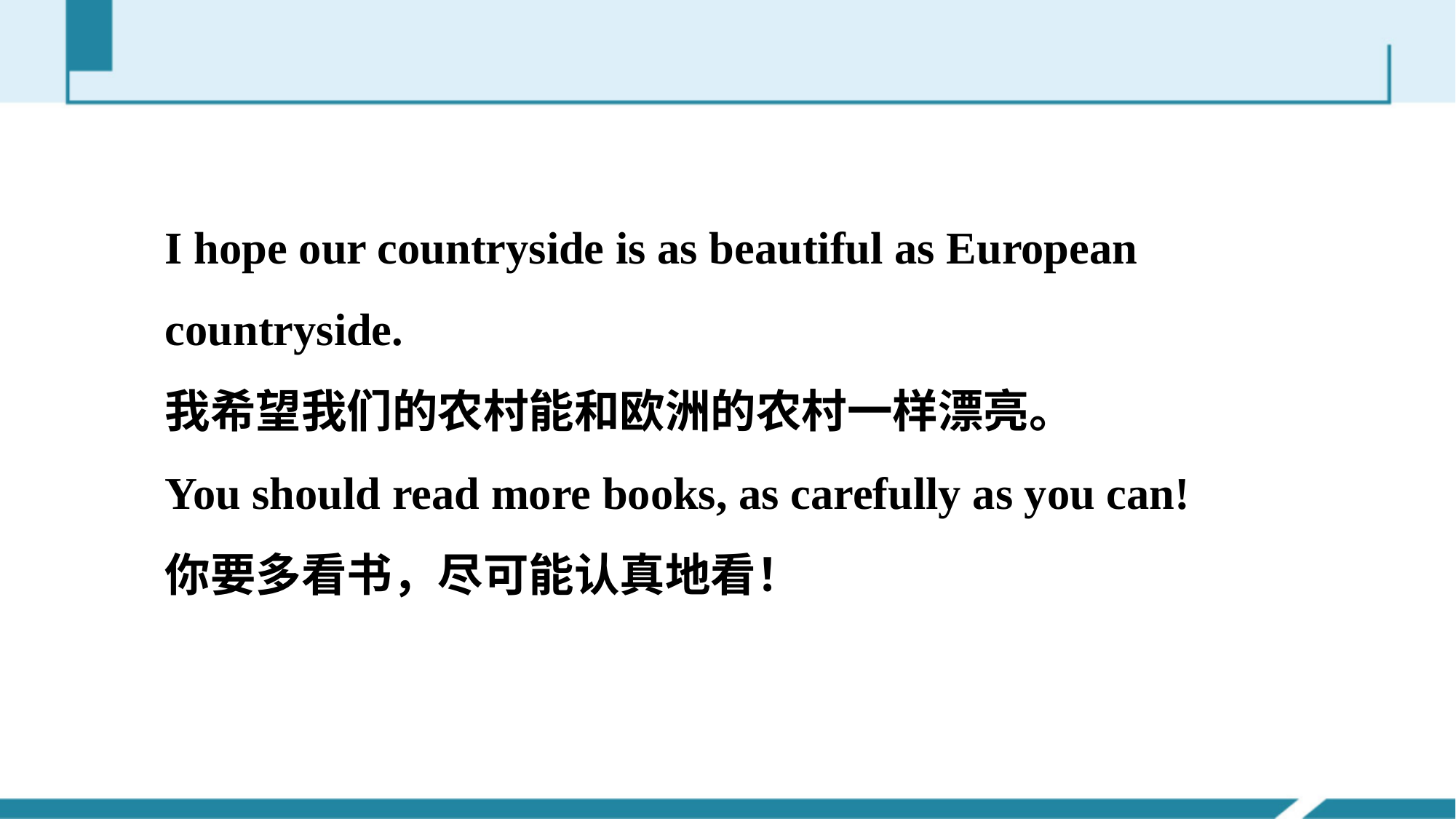

I hope our countryside is as beautiful as European
countryside.
我希望我们的农村能和欧洲的农村一样漂亮。
You should read more books, as carefully as you can!
你要多看书，尽可能认真地看！